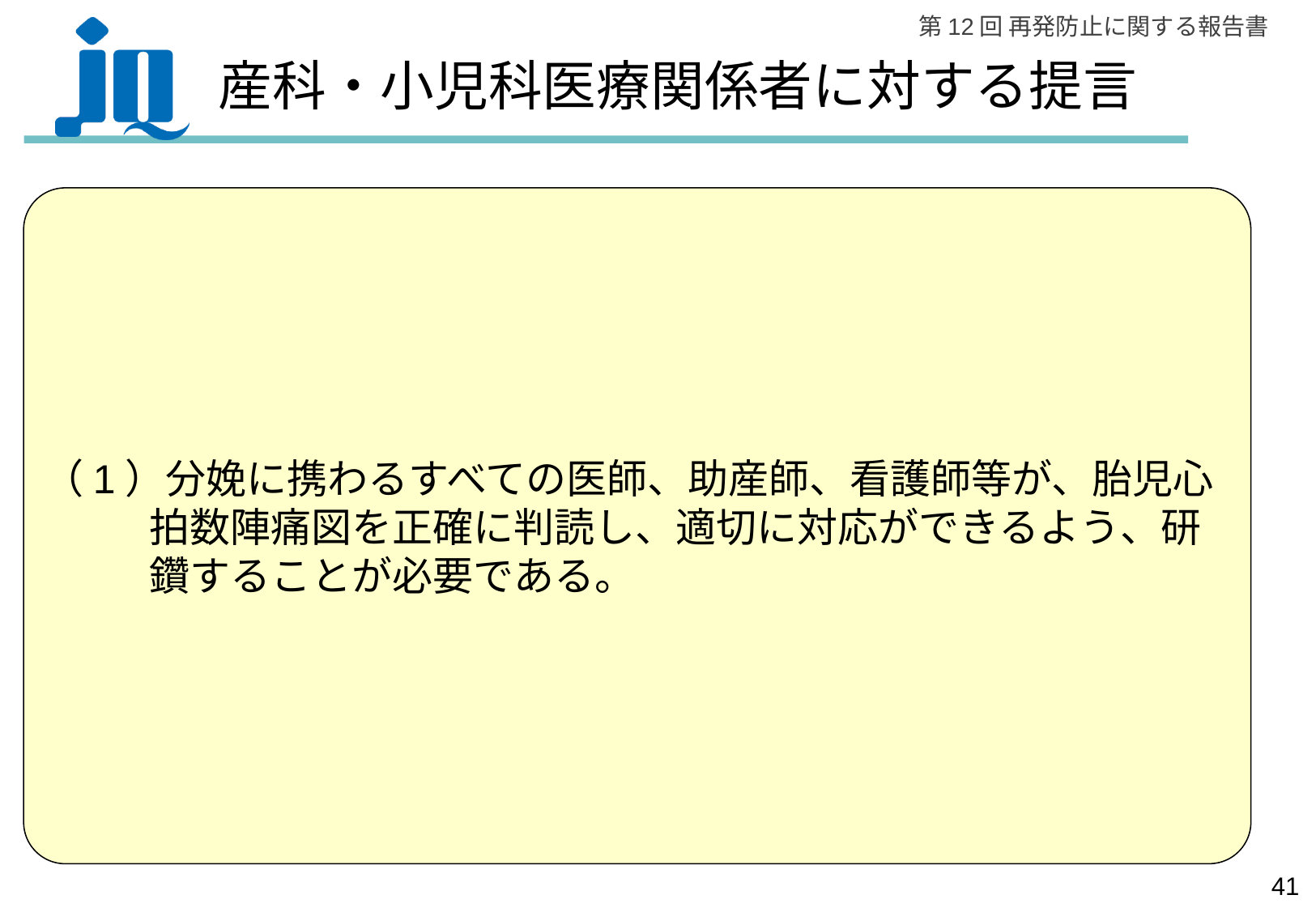

産科・小児科医療関係者に対する提言
（1）分娩に携わるすべての医師、助産師、看護師等が、胎児心拍数陣痛図を正確に判読し、適切に対応ができるよう、研鑽することが必要である。
41